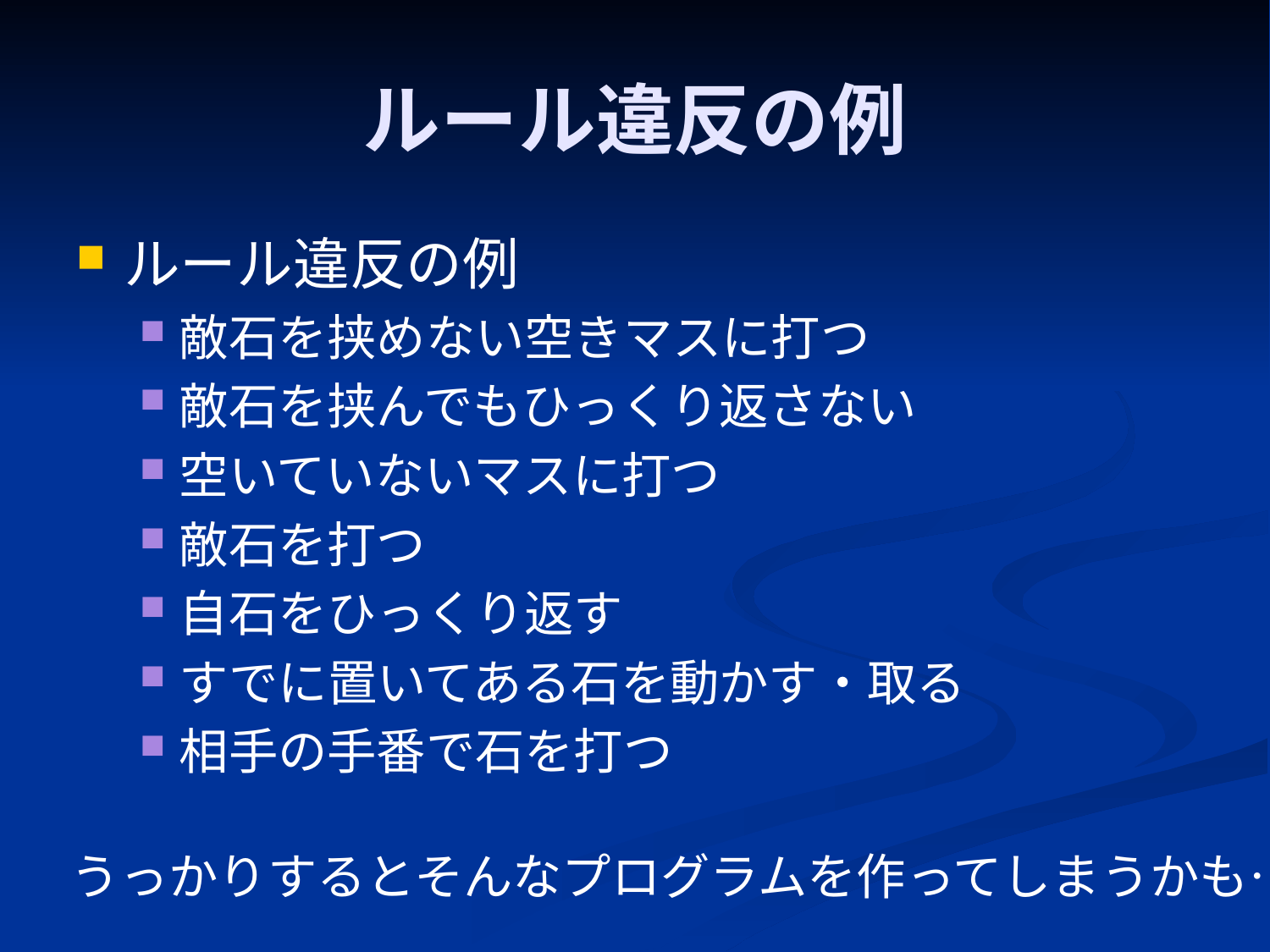

# ルール違反の例
ルール違反の例
敵石を挟めない空きマスに打つ
敵石を挟んでもひっくり返さない
空いていないマスに打つ
敵石を打つ
自石をひっくり返す
すでに置いてある石を動かす・取る
相手の手番で石を打つ
うっかりするとそんなプログラムを作ってしまうかも…